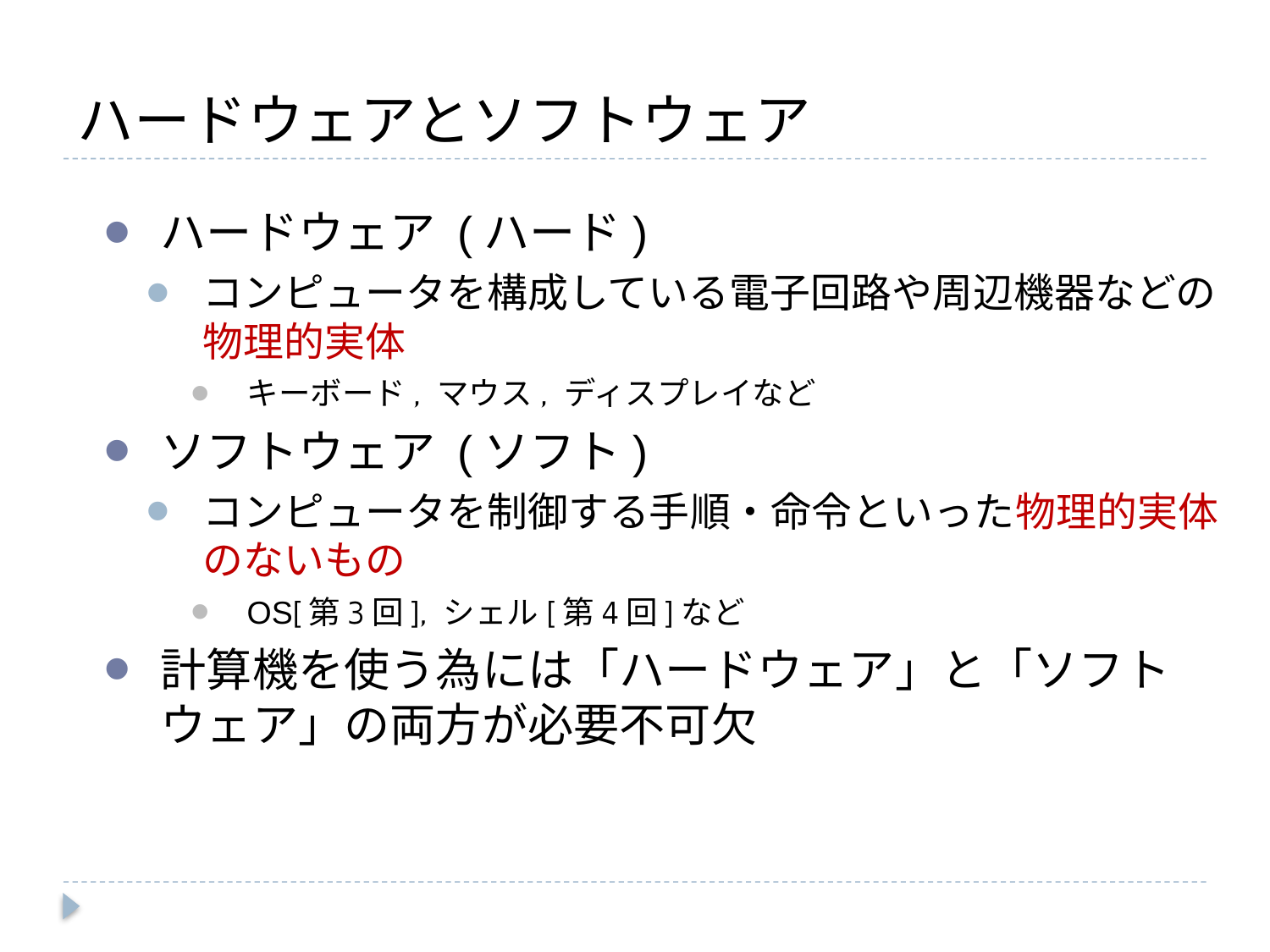

# ハードウェアとソフトウェア
ハードウェア (ハード)
コンピュータを構成している電子回路や周辺機器などの物理的実体
キーボード, マウス, ディスプレイなど
ソフトウェア (ソフト)
コンピュータを制御する手順・命令といった物理的実体のないもの
OS[第3回], シェル[第4回]など
計算機を使う為には「ハードウェア」と「ソフトウェア」の両方が必要不可欠